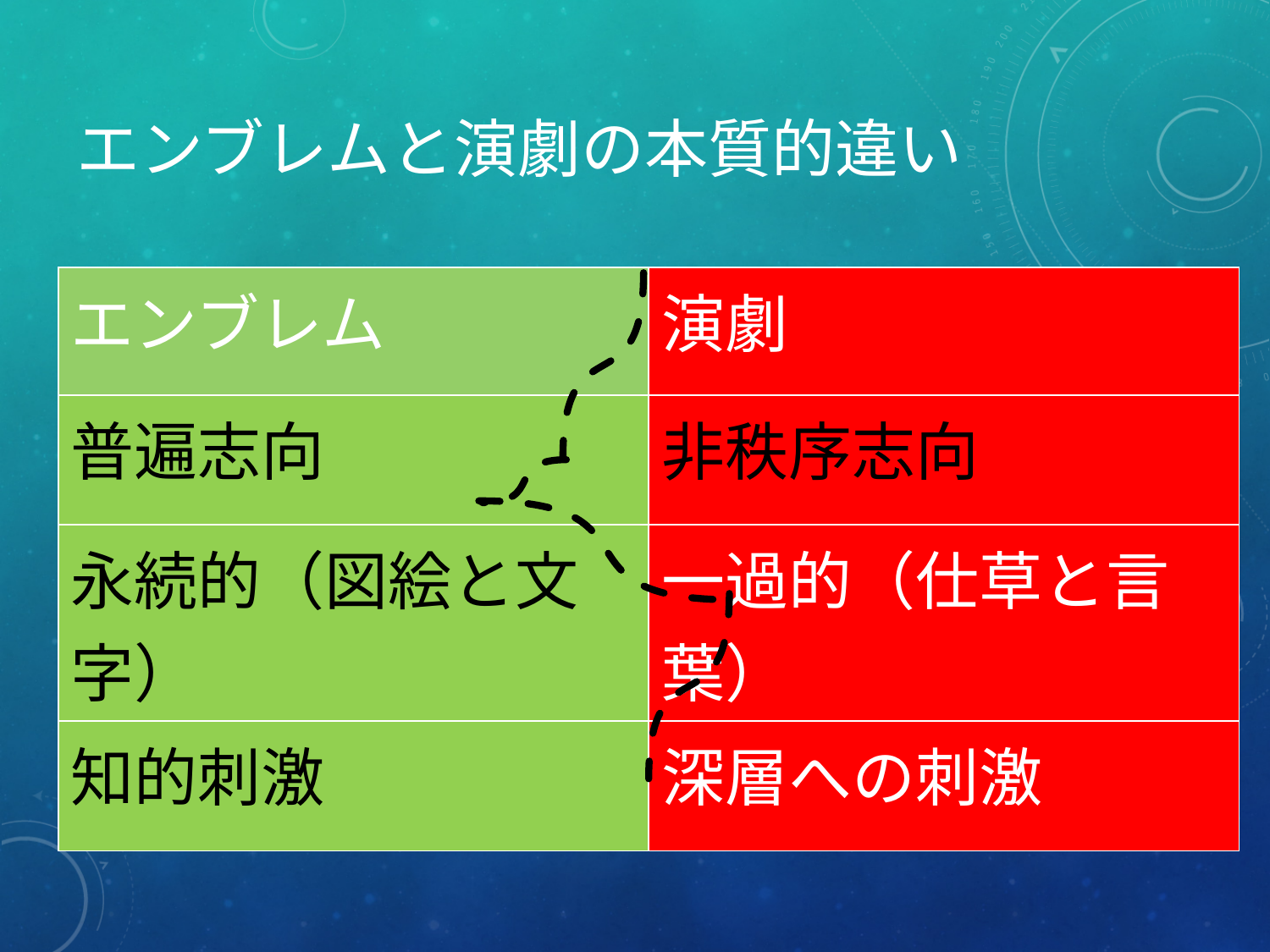

# エンブレムと演劇の本質的違い

| エンブレム | 演劇 |
| --- | --- |
| 普遍志向 | 非秩序志向 |
| 永続的（図絵と文字） | 一過的（仕草と言葉） |
| 知的刺激 | 深層への刺激 |